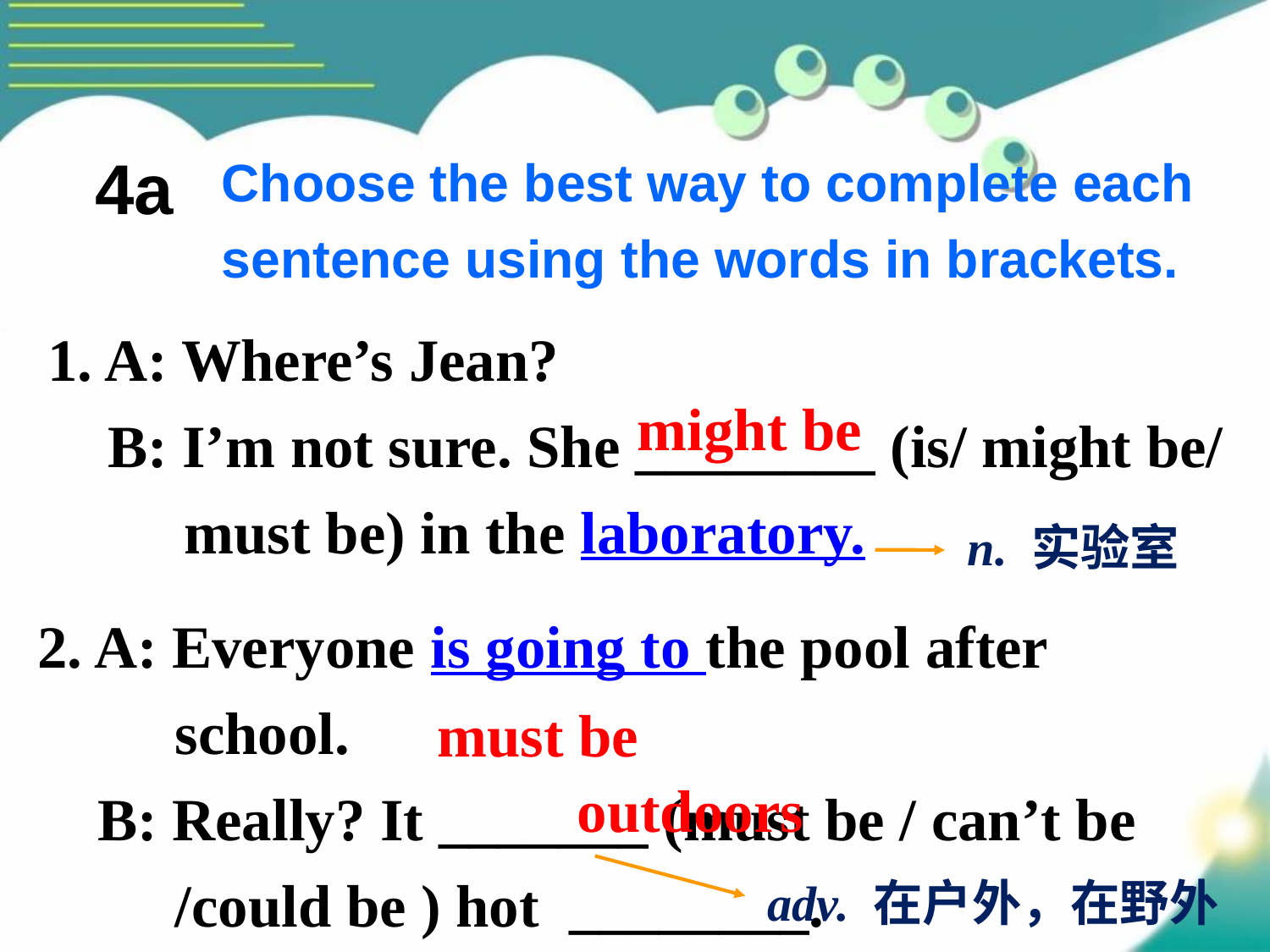

4a
Choose the best way to complete each sentence using the words in brackets.
1. A: Where’s Jean?
    B: I’m not sure. She ________ (is/ might be/ must be) in the laboratory.
might be
n. 实验室

2. A: Everyone is going to the pool after school.
    B: Really? It _______ (must be / can’t be /could be ) hot  ________.
must be
outdoors

adv. 在户外，在野外